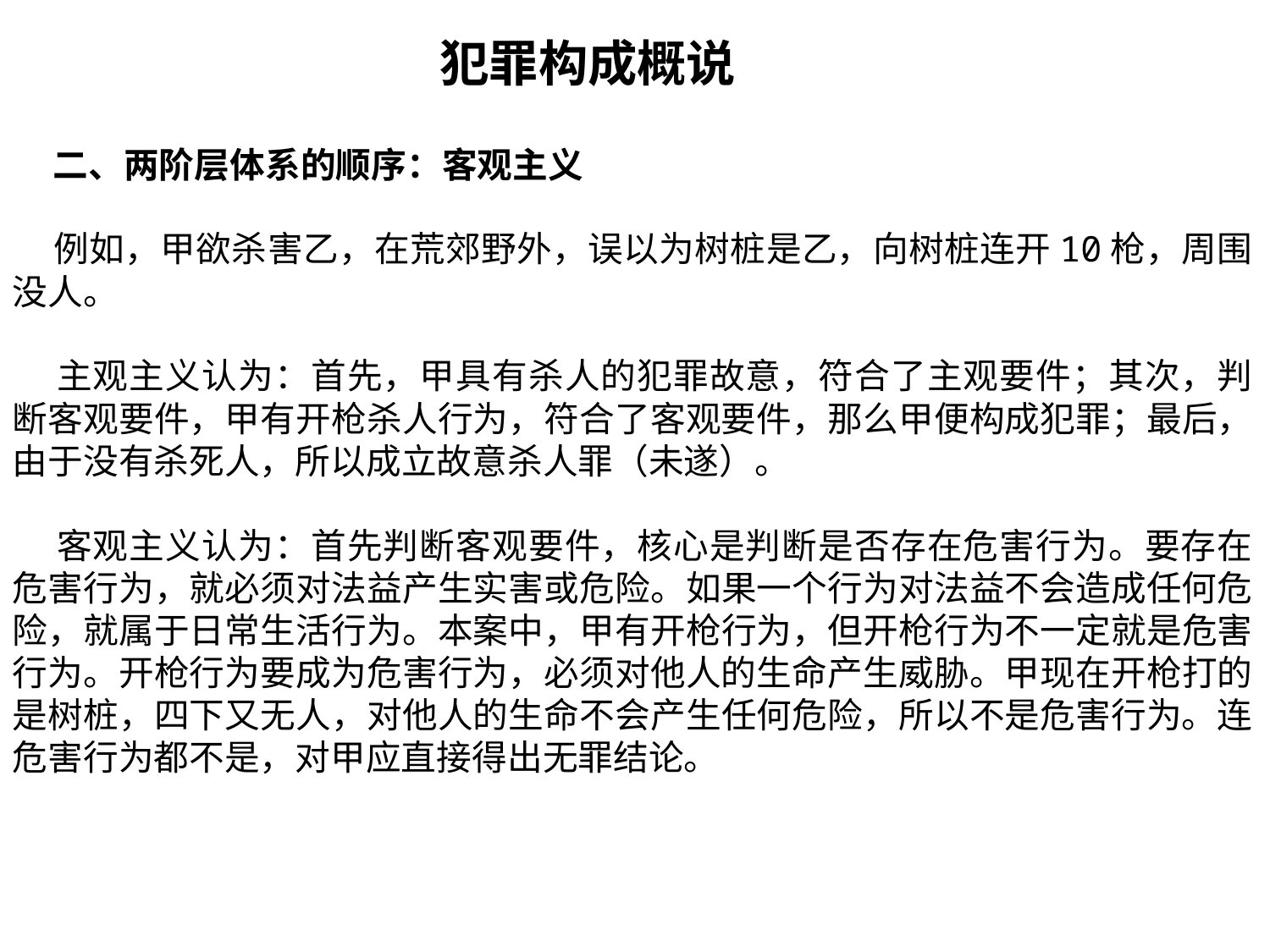

犯罪构成概说
    二、两阶层体系的顺序：客观主义

    例如，甲欲杀害乙，在荒郊野外，误以为树桩是乙，向树桩连开10枪，周围没人。

    主观主义认为：首先，甲具有杀人的犯罪故意，符合了主观要件；其次，判断客观要件，甲有开枪杀人行为，符合了客观要件，那么甲便构成犯罪；最后，由于没有杀死人，所以成立故意杀人罪（未遂）。

    客观主义认为：首先判断客观要件，核心是判断是否存在危害行为。要存在危害行为，就必须对法益产生实害或危险。如果一个行为对法益不会造成任何危险，就属于日常生活行为。本案中，甲有开枪行为，但开枪行为不一定就是危害行为。开枪行为要成为危害行为，必须对他人的生命产生威胁。甲现在开枪打的是树桩，四下又无人，对他人的生命不会产生任何危险，所以不是危害行为。连危害行为都不是，对甲应直接得出无罪结论。